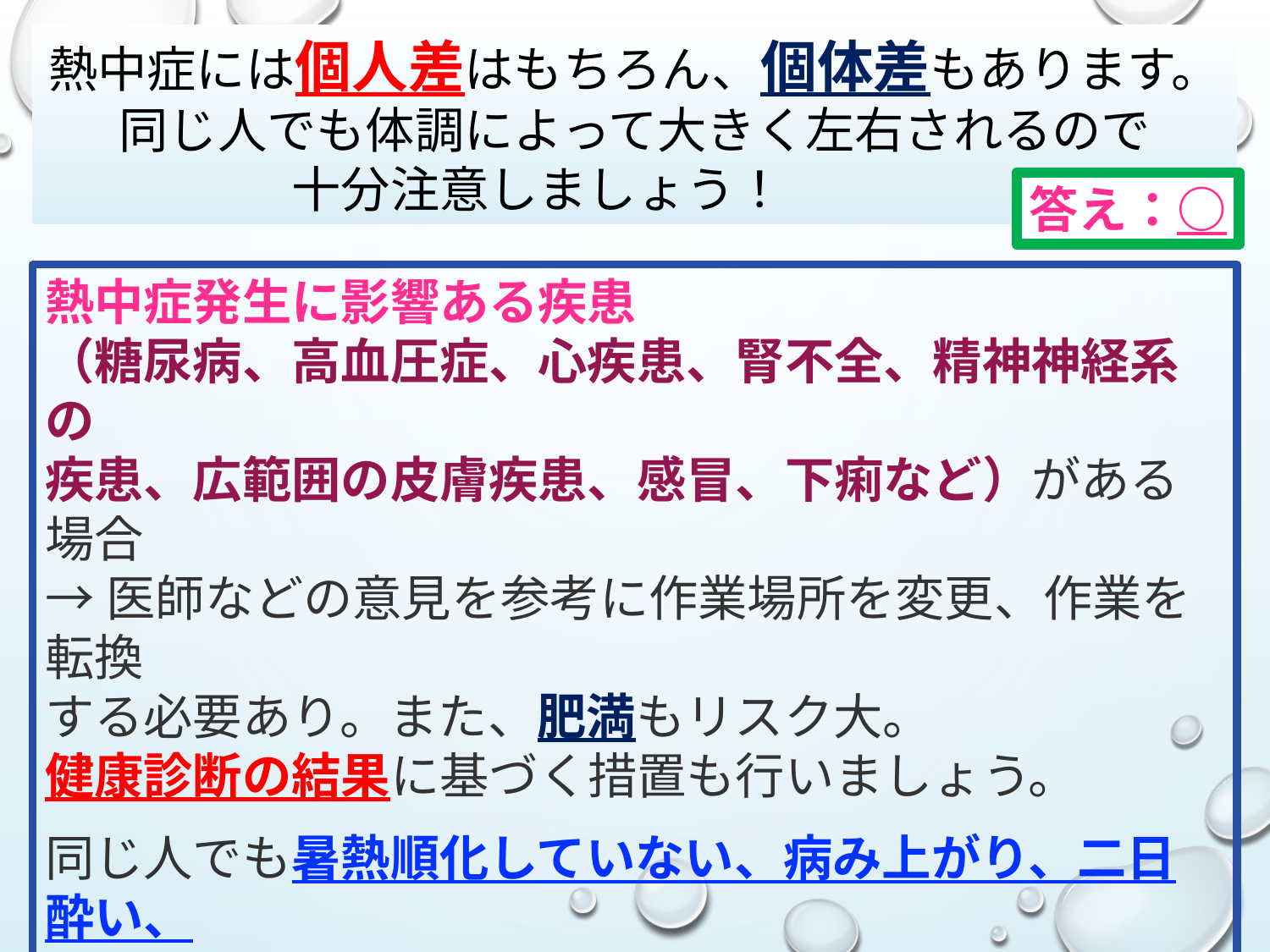

熱中症には個人差はもちろん、個体差もあります。
同じ人でも体調によって大きく左右されるので
　　　　　十分注意しましょう！
答え：○
熱中症発生に影響ある疾患
（糖尿病、高血圧症、心疾患、腎不全、精神神経系の
疾患、広範囲の皮膚疾患、感冒、下痢など）がある場合
→医師などの意見を参考に作業場所を変更、作業を転換
する必要あり。また、肥満もリスク大。
健康診断の結果に基づく措置も行いましょう。

同じ人でも暑熱順化していない、病み上がり、二日酔い、
寝不足状態、朝食抜きは熱中症リスク大です！！

また、始業前の健康状態の相互確認、作業中の巡視も
頻繁に行いましょう。